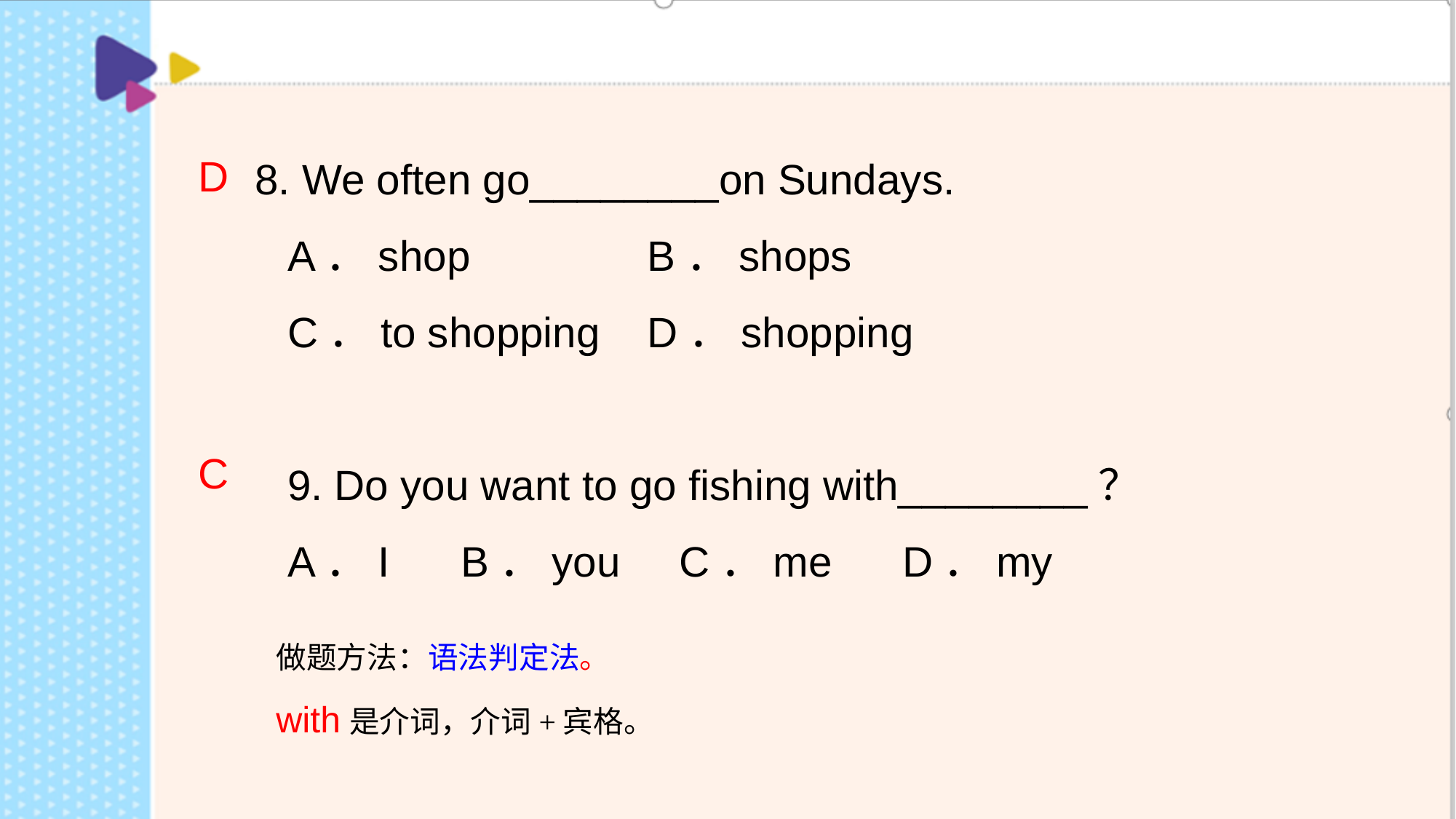

8. We often go________on Sundays.
A．shop               B．shops
C．to shopping    D．shopping

9. Do you want to go fishing with________？
A．I      B．you     C．me      D．my
D
C
做题方法：语法判定法。
with是介词，介词+宾格。